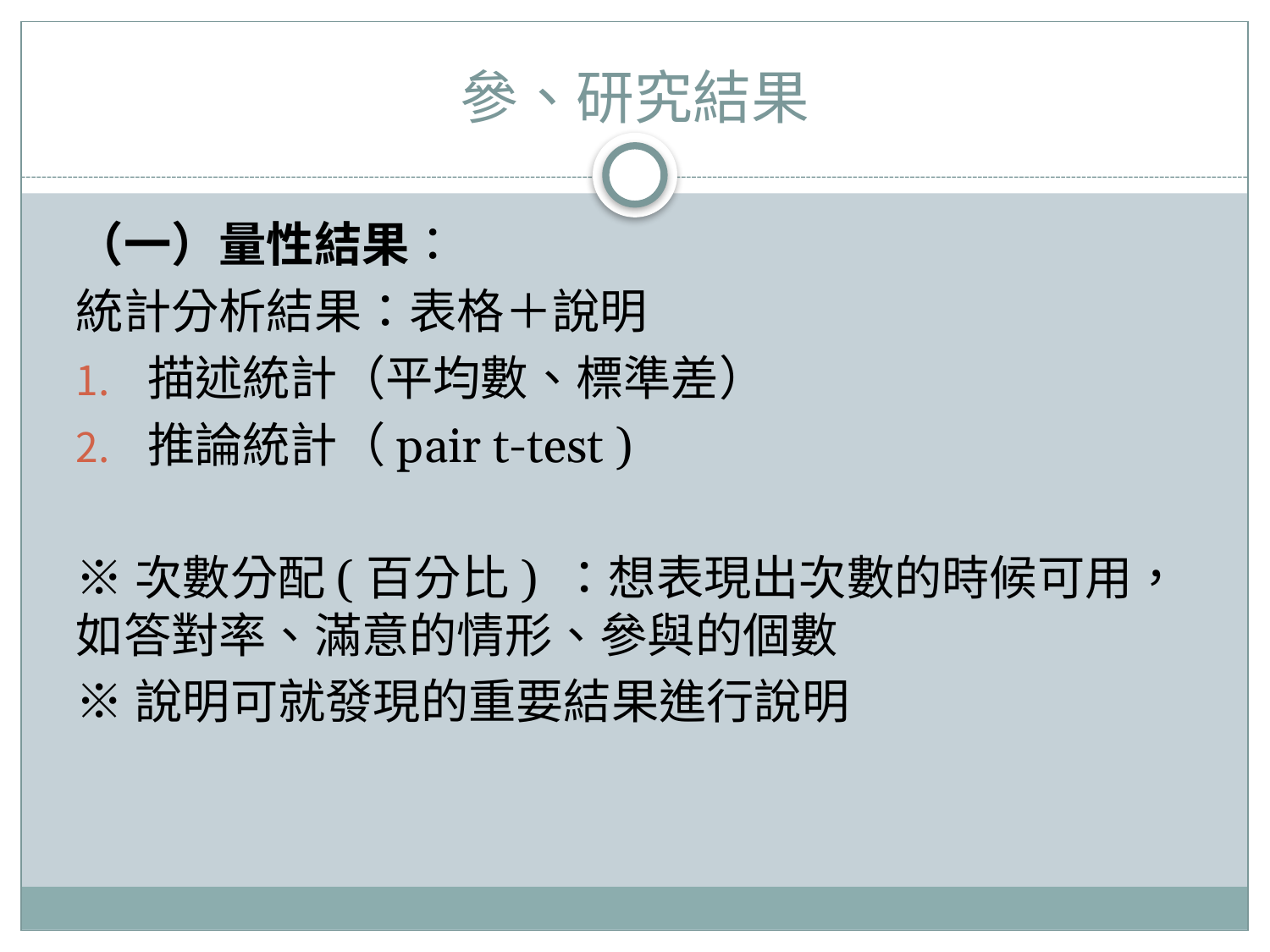

# 參、研究結果
（一）量性結果：
統計分析結果：表格＋說明
描述統計（平均數、標準差）
推論統計（pair t-test )

※次數分配(百分比) ：想表現出次數的時候可用，如答對率、滿意的情形、參與的個數
※說明可就發現的重要結果進行說明